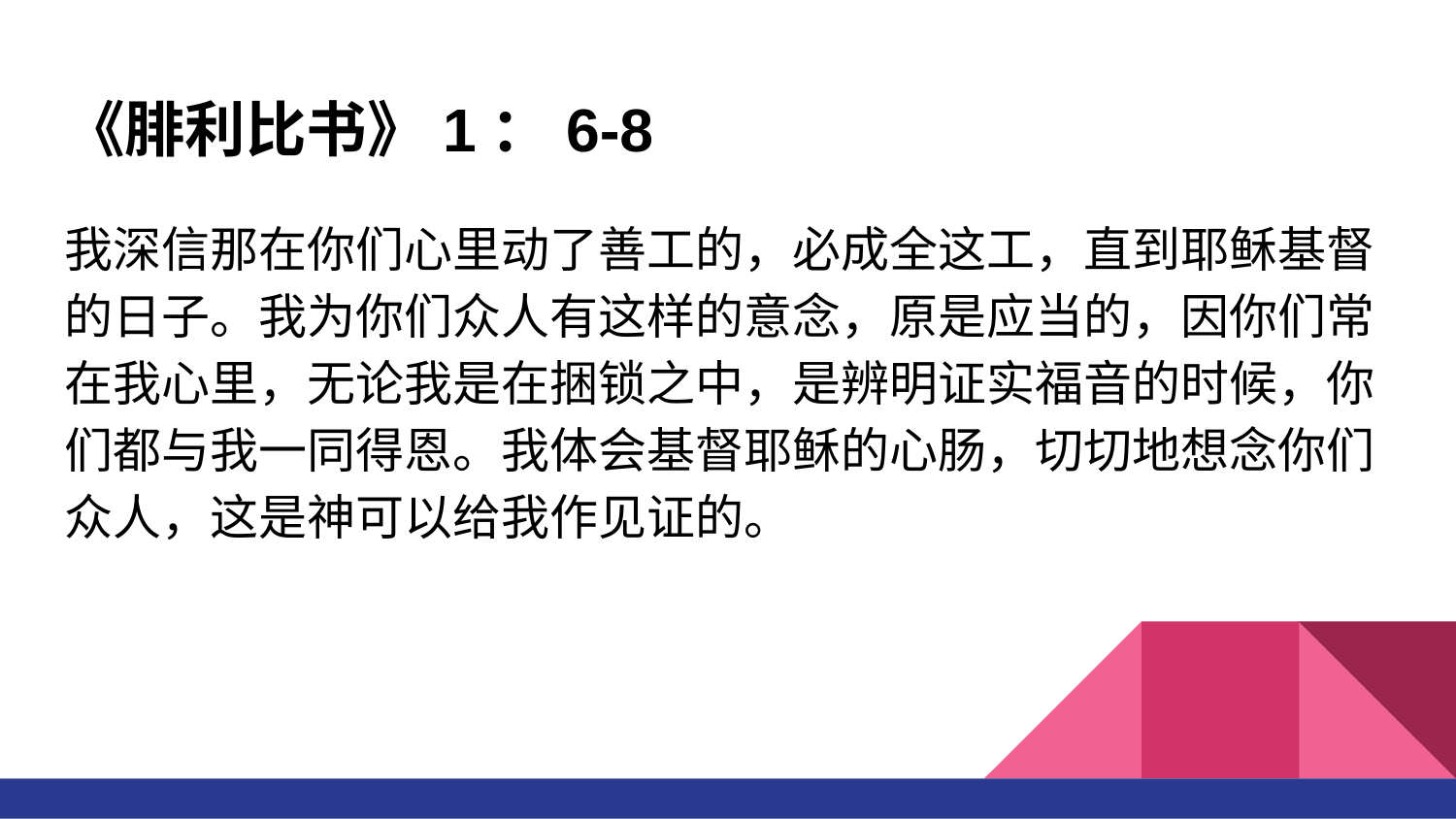

# 《腓利比书》1：6-8
我深信那在你们心里动了善工的，必成全这工，直到耶稣基督的日子。我为你们众人有这样的意念，原是应当的，因你们常在我心里，无论我是在捆锁之中，是辨明证实福音的时候，你们都与我一同得恩。我体会基督耶稣的心肠，切切地想念你们众人，这是神可以给我作见证的。